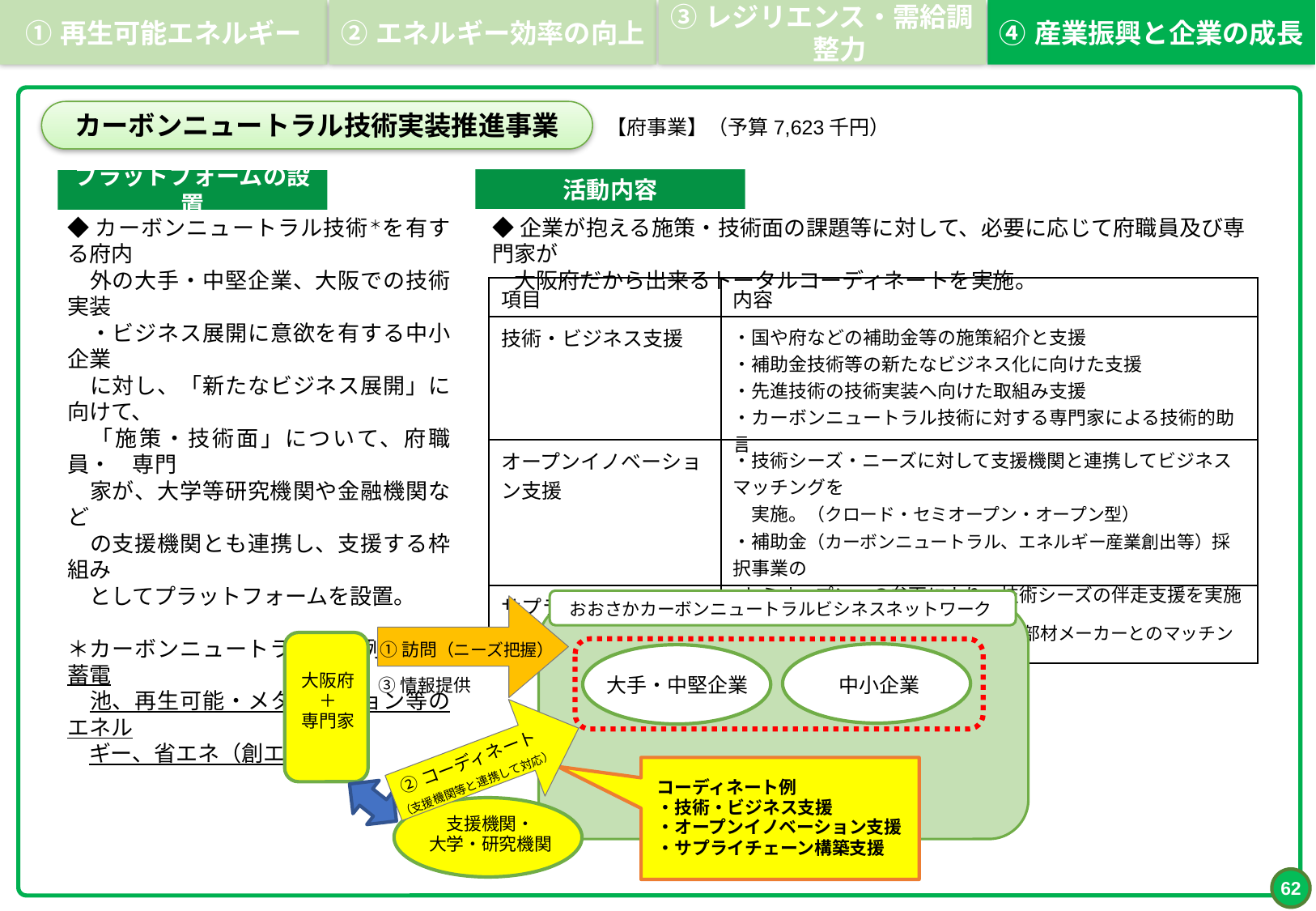

①	再生可能エネルギー
②	エネルギー効率の向上
③	レジリエンス・需給調整力
④	産業振興と企業の成長

カーボンニュートラル技術実装推進事業
【府事業】（予算7,623千円）
活動内容
プラットフォームの設置
◆カーボンニュートラル技術＊を有する府内
　外の大手・中堅企業、大阪での技術実装
　・ビジネス展開に意欲を有する中小企業
　に対し、「新たなビジネス展開」に向けて、
　「施策・技術面」について、府職員・　専門
　家が、大学等研究機関や金融機関など
　の支援機関とも連携し、支援する枠組み
　としてプラットフォームを設置。

＊カーボンニュートラル技術例：水素、蓄電
　池、再生可能・メタネーション等のエネル
　ギー、省エネ（創エネ等）
◆企業が抱える施策・技術面の課題等に対して、必要に応じて府職員及び専門家が
　大阪府だから出来るトータルコーディネートを実施。
| 項目 | 内容 |
| --- | --- |
| 技術・ビジネス支援 | ・国や府などの補助金等の施策紹介と支援 ・補助金技術等の新たなビジネス化に向けた支援 ・先進技術の技術実装へ向けた取組み支援 ・カーボンニュートラル技術に対する専門家による技術的助言 |
| オープンイノベーション支援 | ・技術シーズ・ニーズに対して支援機関と連携してビジネスマッチングを　 　実施。（クロード・セミオープン・オープン型） ・補助金（カーボンニュートラル、エネルギー産業創出等）採択事業の セミオープンへの参画により、技術シーズの伴走支援を実施 |
| サプライチェーン構築支援 | ・部材メーカーの探索 ・企業連携先支援（製造メーカーと部材メーカーとのマッチング支援等） |

おおさかカーボンニュートラルビシネスネットワーク

①訪問（ニーズ把握）

中小企業

大手・中堅企業
大阪府
＋
専門家
③情報提供

②コーディネート
（支援機関等と連携して対応）

コーディネート例
・技術・ビジネス支援
・オープンイノベーション支援
・サプライチェーン構築支援

支援機関・
大学・研究機関
62